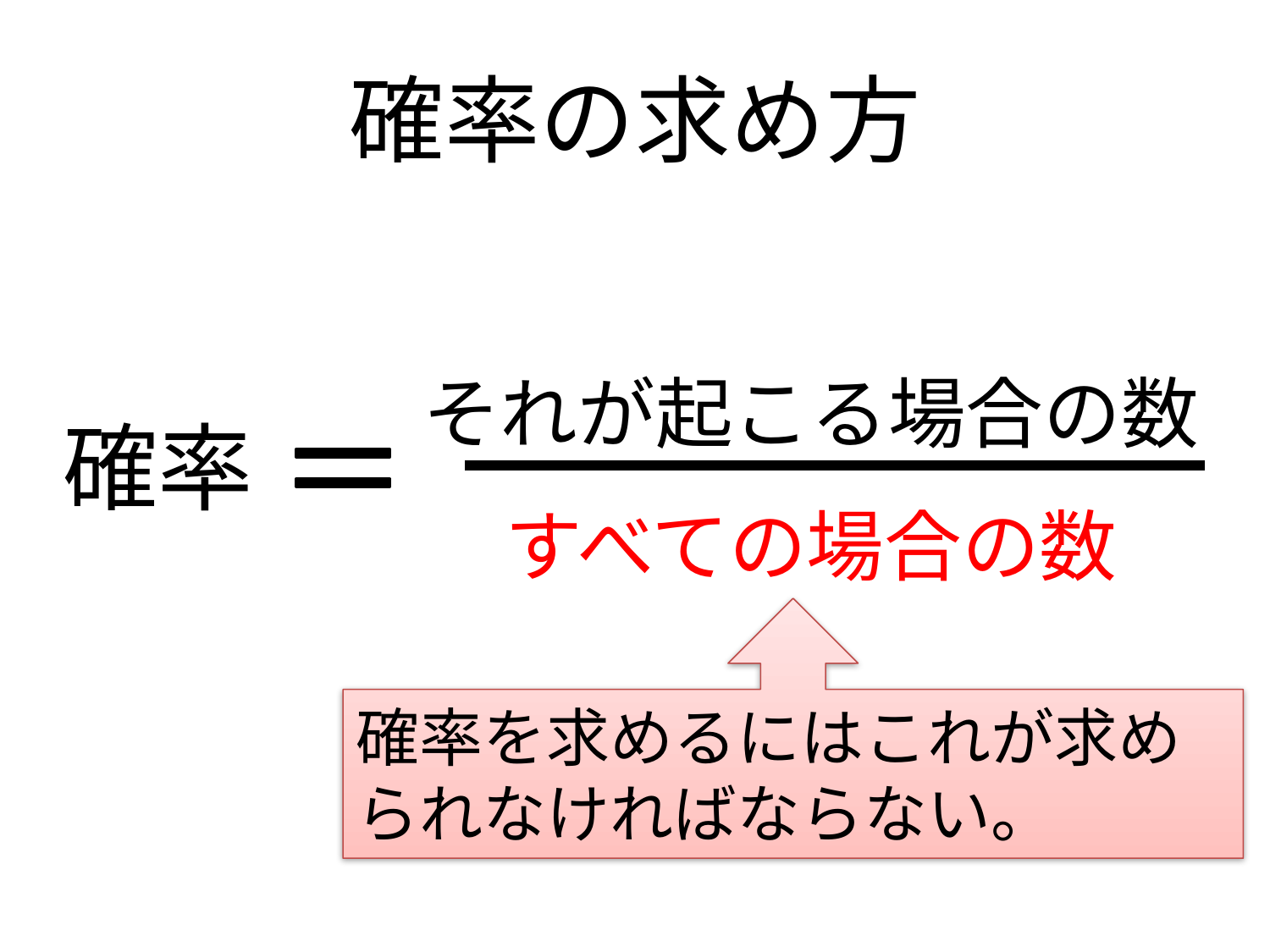

# 確率の求め方
それが起こる場合の数
確率

すべての場合の数
確率を求めるにはこれが求め
られなければならない。